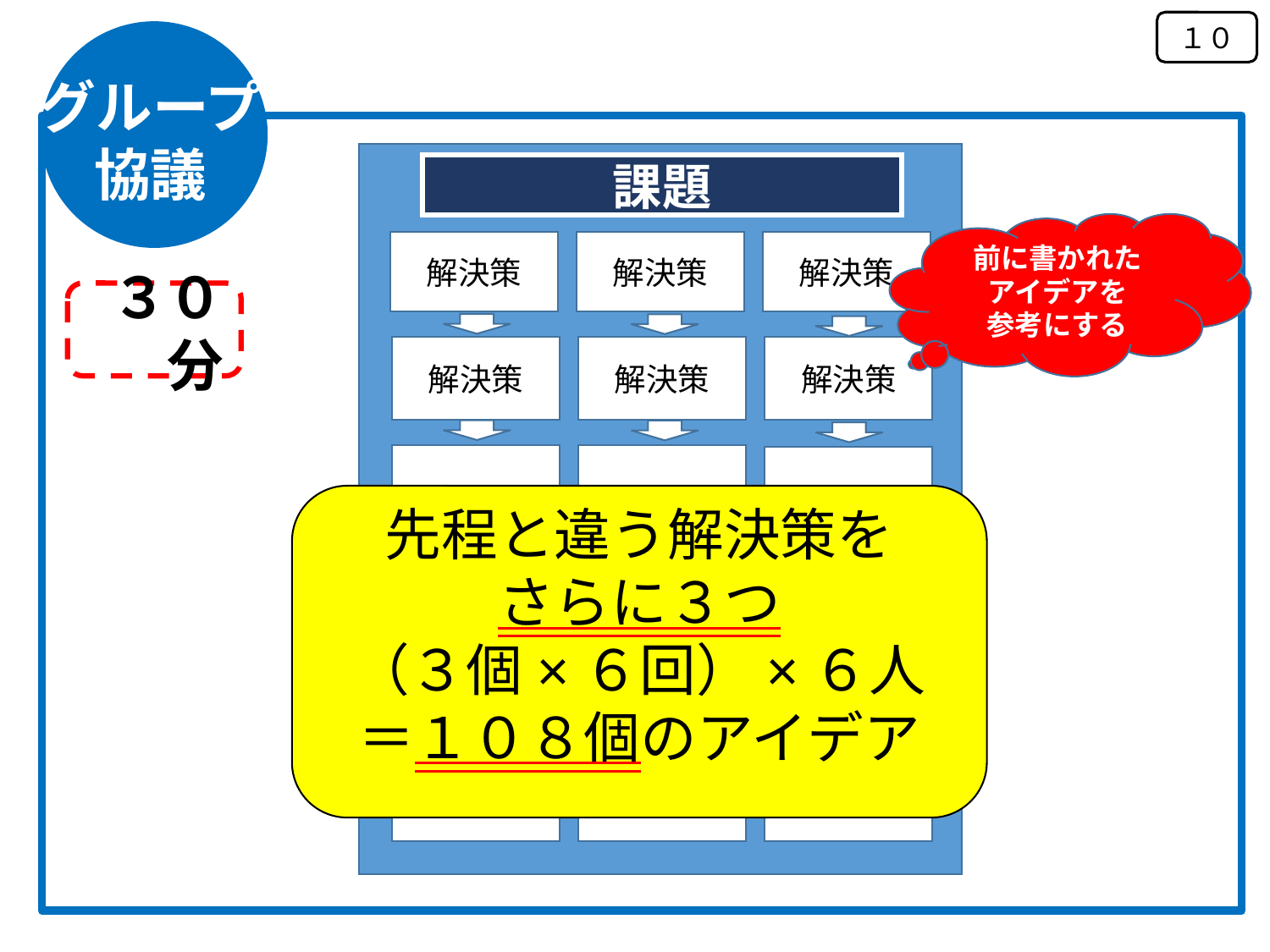

１０

グループ
協議

課題
前に書かれた
アイデアを
参考にする
解決策
解決策
解決策

解決策
３０分

解決策
解決策
解決策

先程と違う解決策を
さらに３つ
（３個×６回）×６人
＝１０８個のアイデア